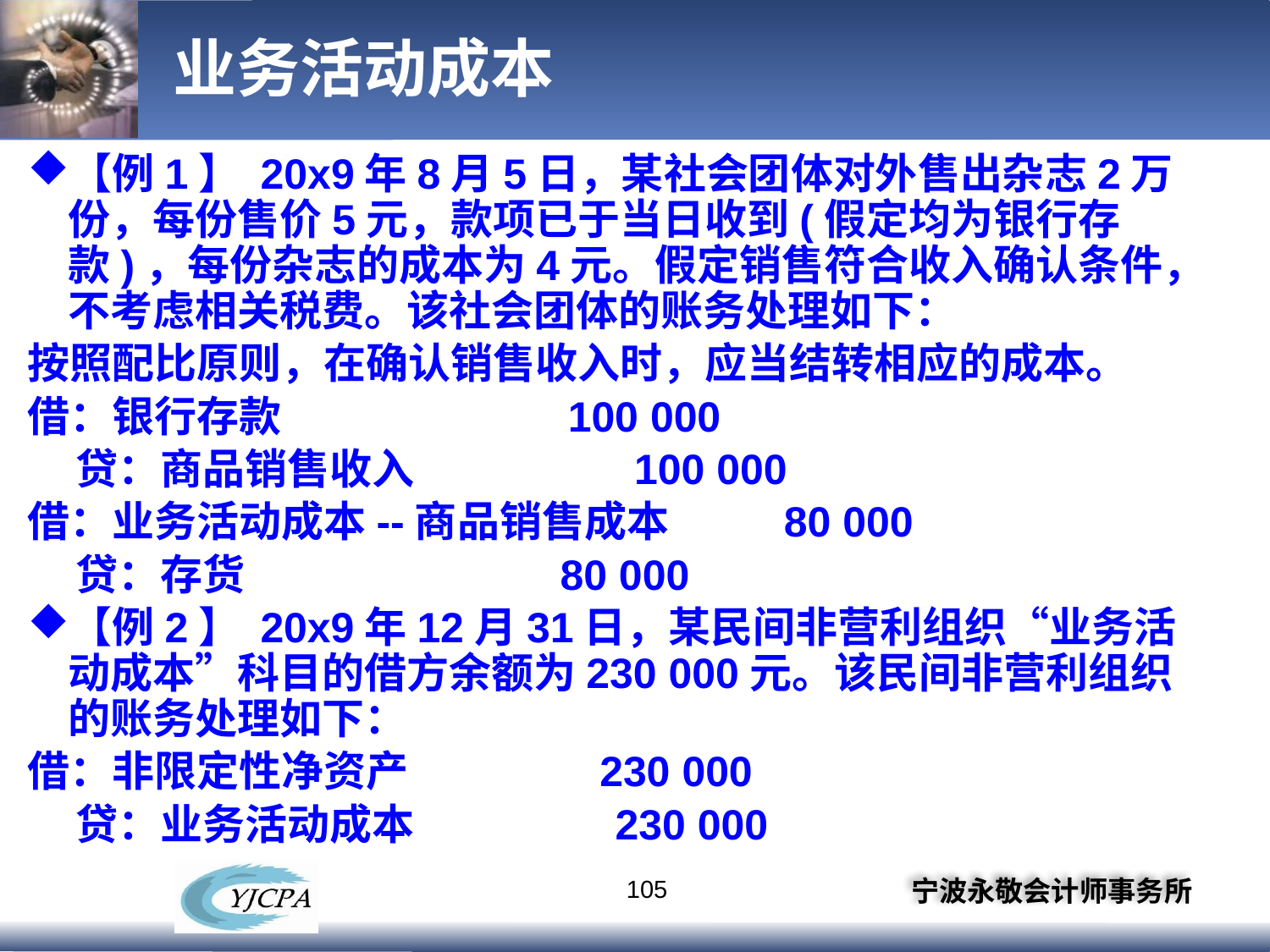

# 业务活动成本
【例1】 20x9年8月5日，某社会团体对外售出杂志2万份，每份售价5元，款项已于当日收到(假定均为银行存款)，每份杂志的成本为4元。假定销售符合收入确认条件，不考虑相关税费。该社会团体的账务处理如下：
按照配比原则，在确认销售收入时，应当结转相应的成本。
借：银行存款                             100 000
    贷：商品销售收入                      100 000
借：业务活动成本--商品销售成本           80 000
    贷：存货                                80 000
【例2】 20x9年12月31日，某民间非营利组织“业务活动成本”科目的借方余额为230 000元。该民间非营利组织的账务处理如下：
借：非限定性净资产                   230 000
    贷：业务活动成本                    230 000